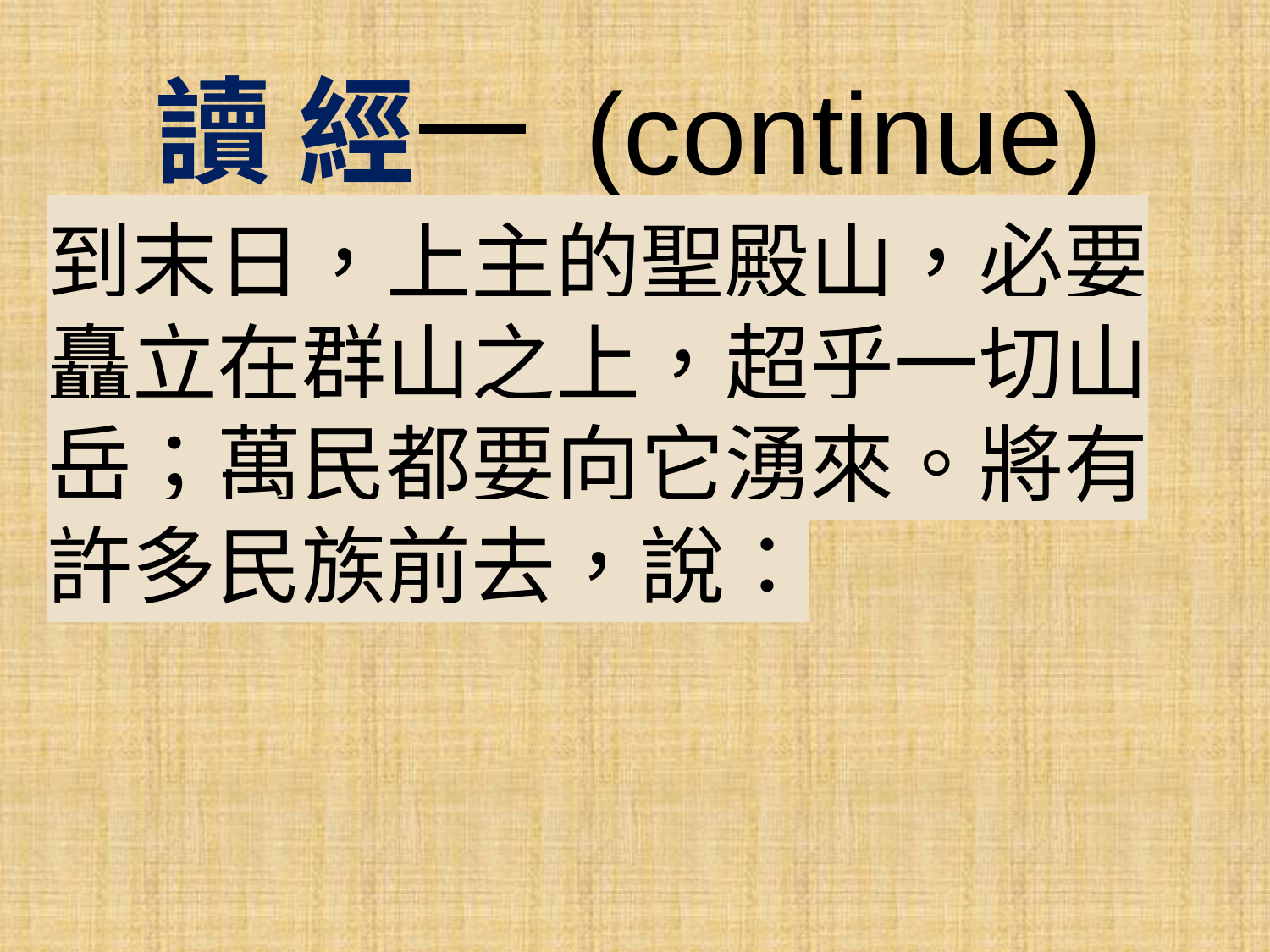

讀 經一 (continue)
到末日，上主的聖殿山，必要矗立在群山之上，超乎一切山岳；萬民都要向它湧來。將有許多民族前去，說：